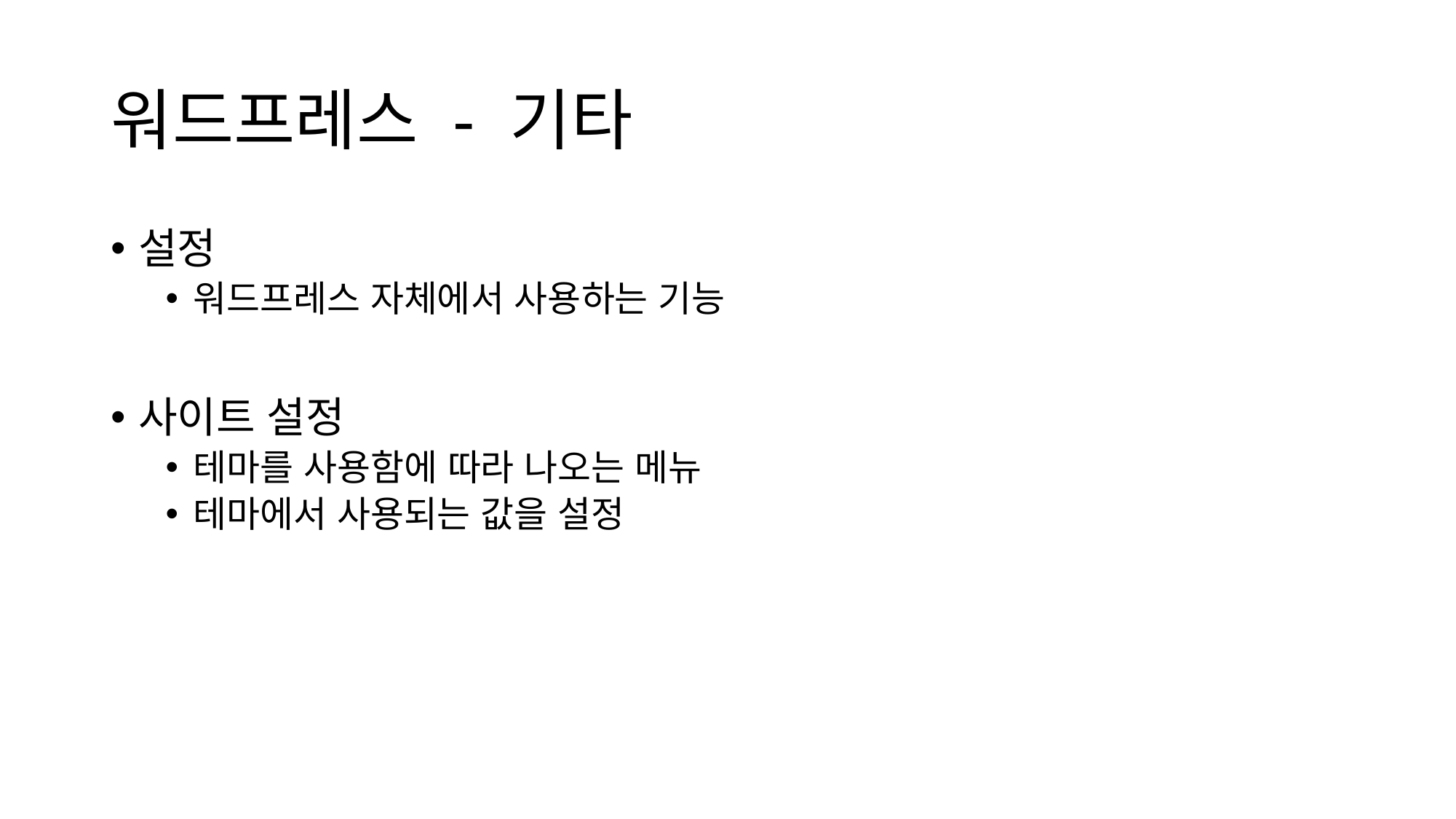

# 워드프레스 - 기타
설정
워드프레스 자체에서 사용하는 기능

사이트 설정
테마를 사용함에 따라 나오는 메뉴
테마에서 사용되는 값을 설정